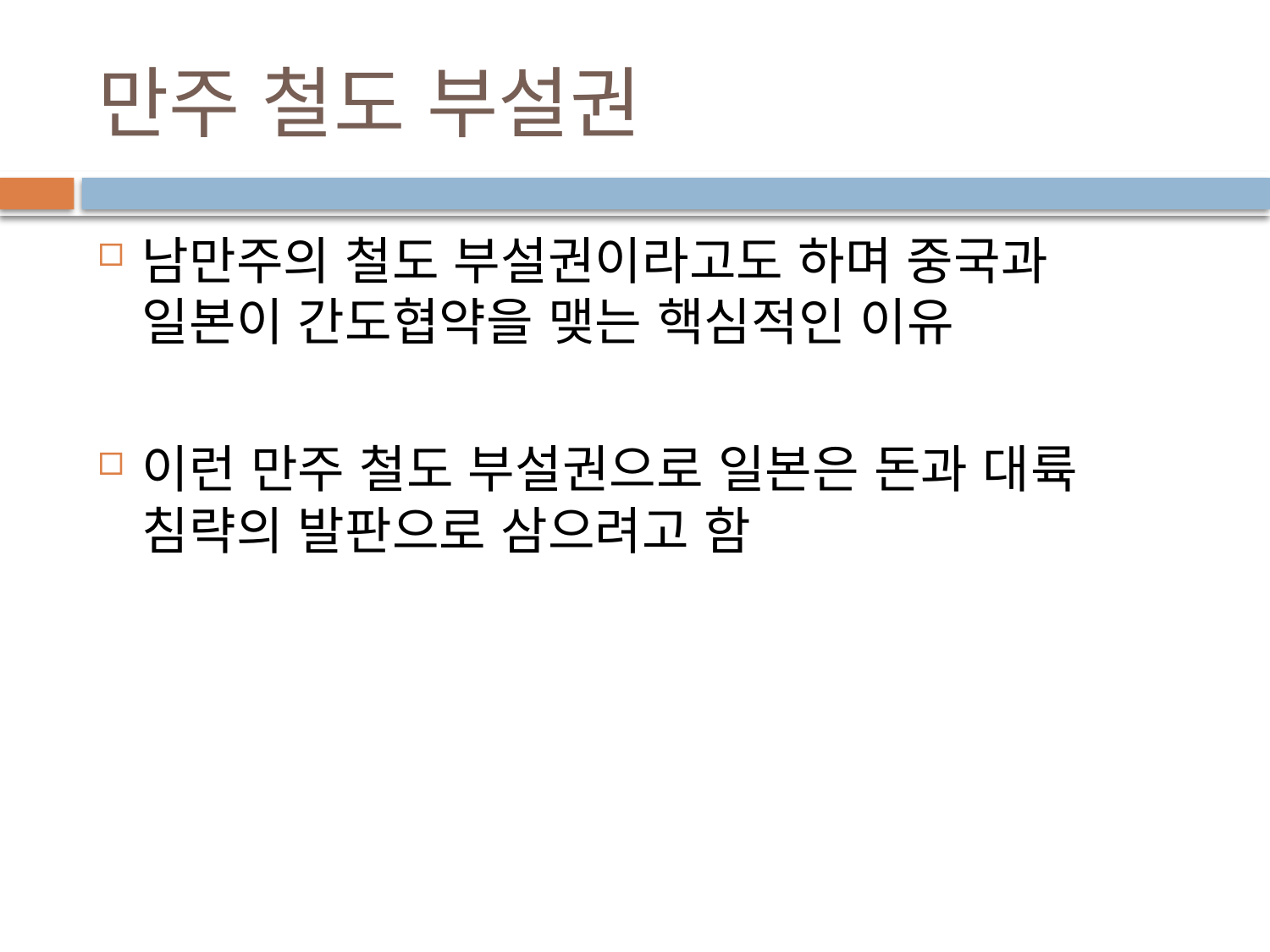

# 만주 철도 부설권
남만주의 철도 부설권이라고도 하며 중국과 일본이 간도협약을 맺는 핵심적인 이유

이런 만주 철도 부설권으로 일본은 돈과 대륙 침략의 발판으로 삼으려고 함